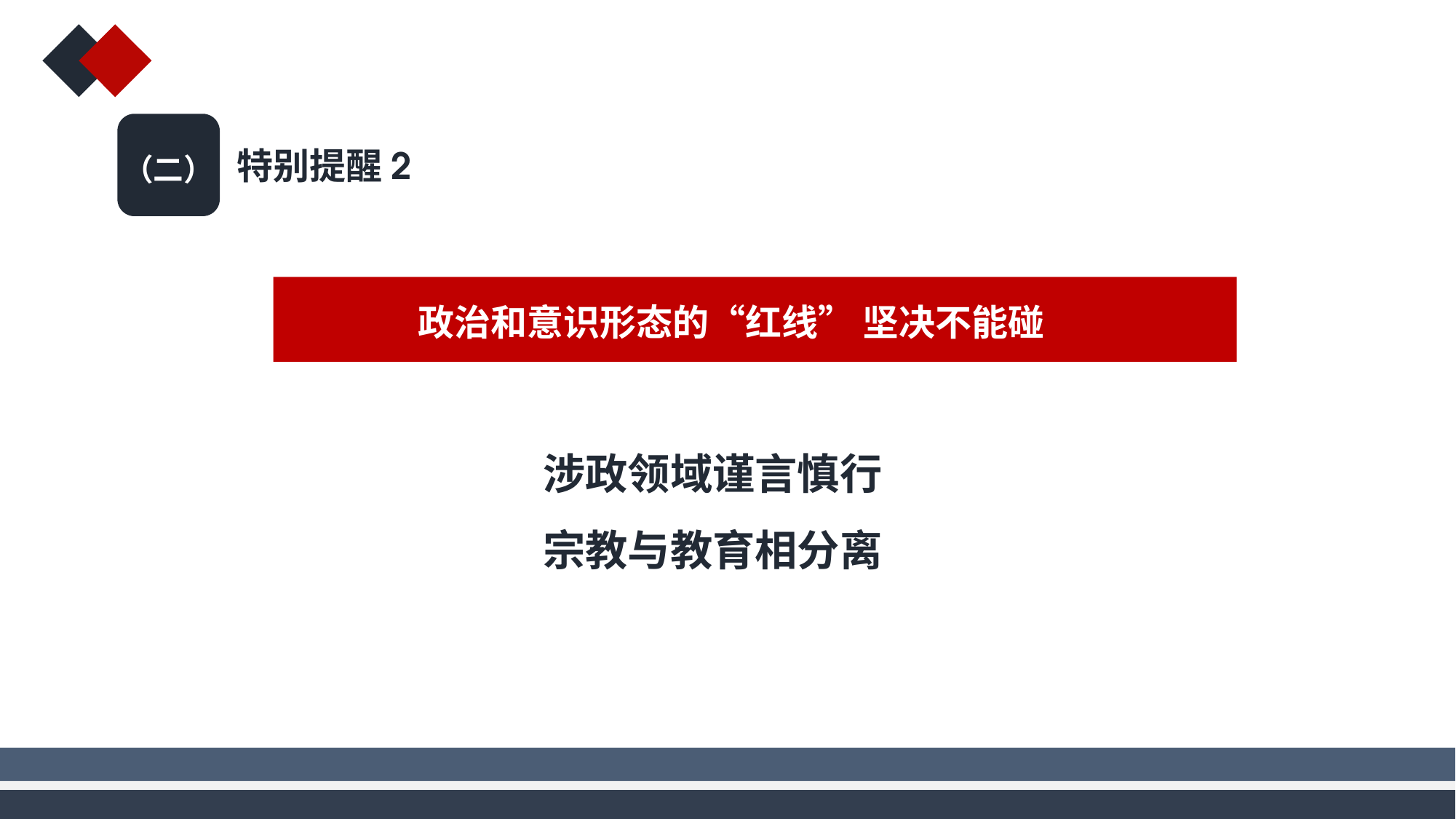

（二）
特别提醒2

政治和意识形态的“红线” 坚决不能碰
涉政领域谨言慎行
宗教与教育相分离
涉政谣言多发，攻击现任领导人和其他不当言论